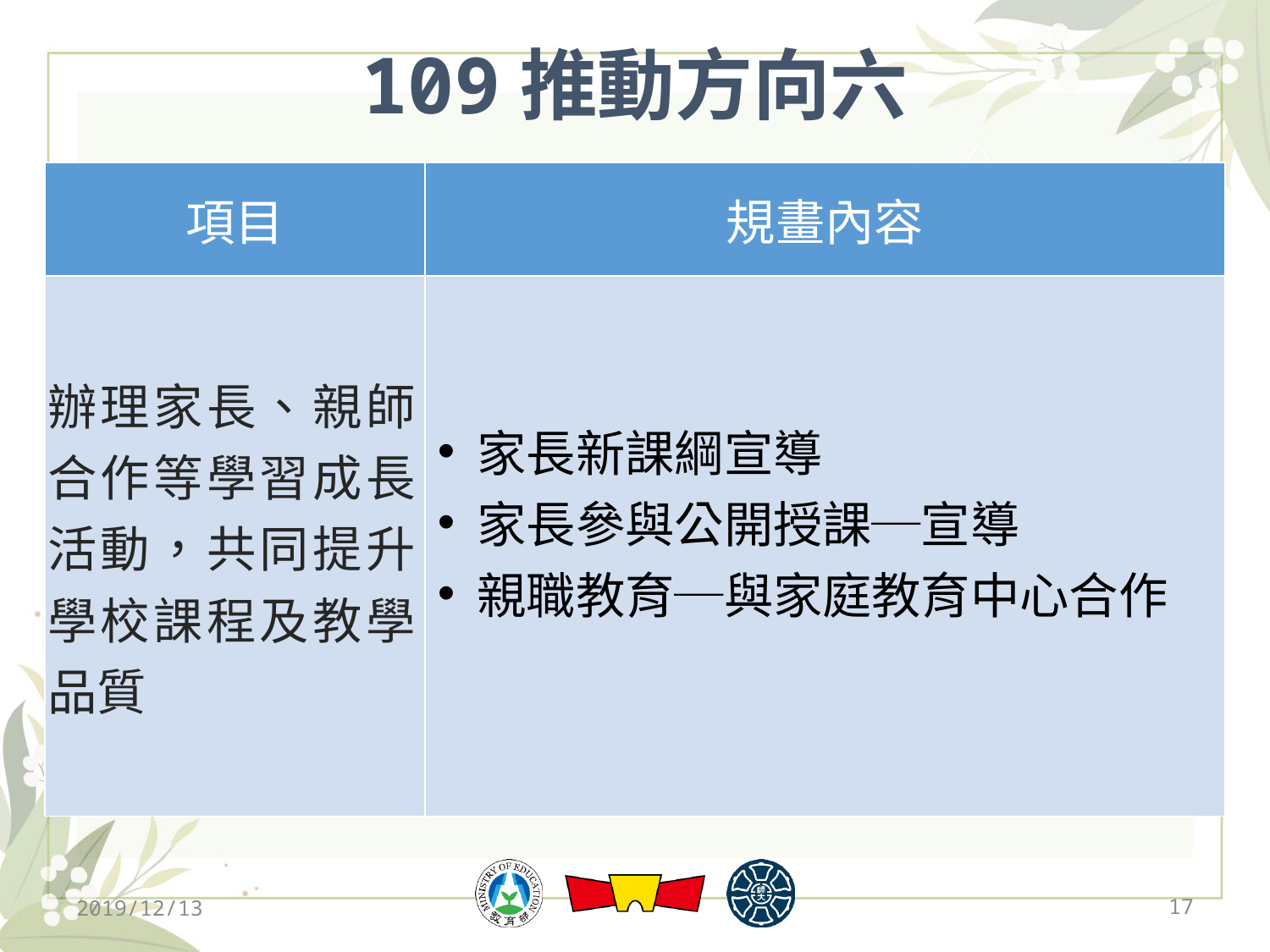

# 109推動方向六
| 項目 | 規畫內容 |
| --- | --- |
| 辦理家長、親師合作等學習成長活動，共同提升學校課程及教學品質 | 家長新課綱宣導 家長參與公開授課─宣導 親職教育─與家庭教育中心合作 |
2019/12/13
17